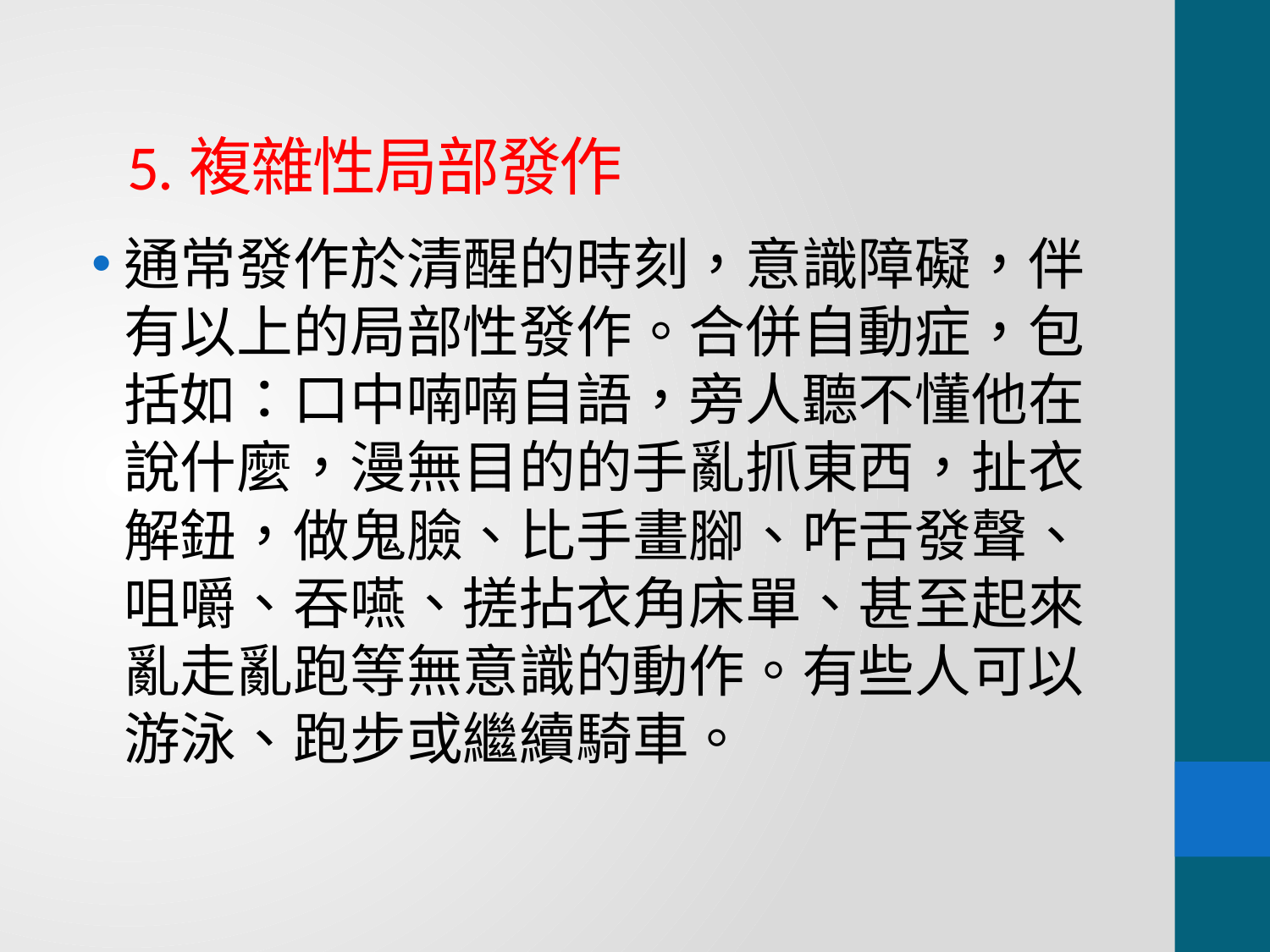

# 5.複雜性局部發作
通常發作於清醒的時刻，意識障礙，伴有以上的局部性發作。合併自動症，包括如：口中喃喃自語，旁人聽不懂他在說什麼，漫無目的的手亂抓東西，扯衣解鈕，做鬼臉、比手畫腳、咋舌發聲、咀嚼、吞嚥、搓拈衣角床單、甚至起來亂走亂跑等無意識的動作。有些人可以游泳、跑步或繼續騎車。